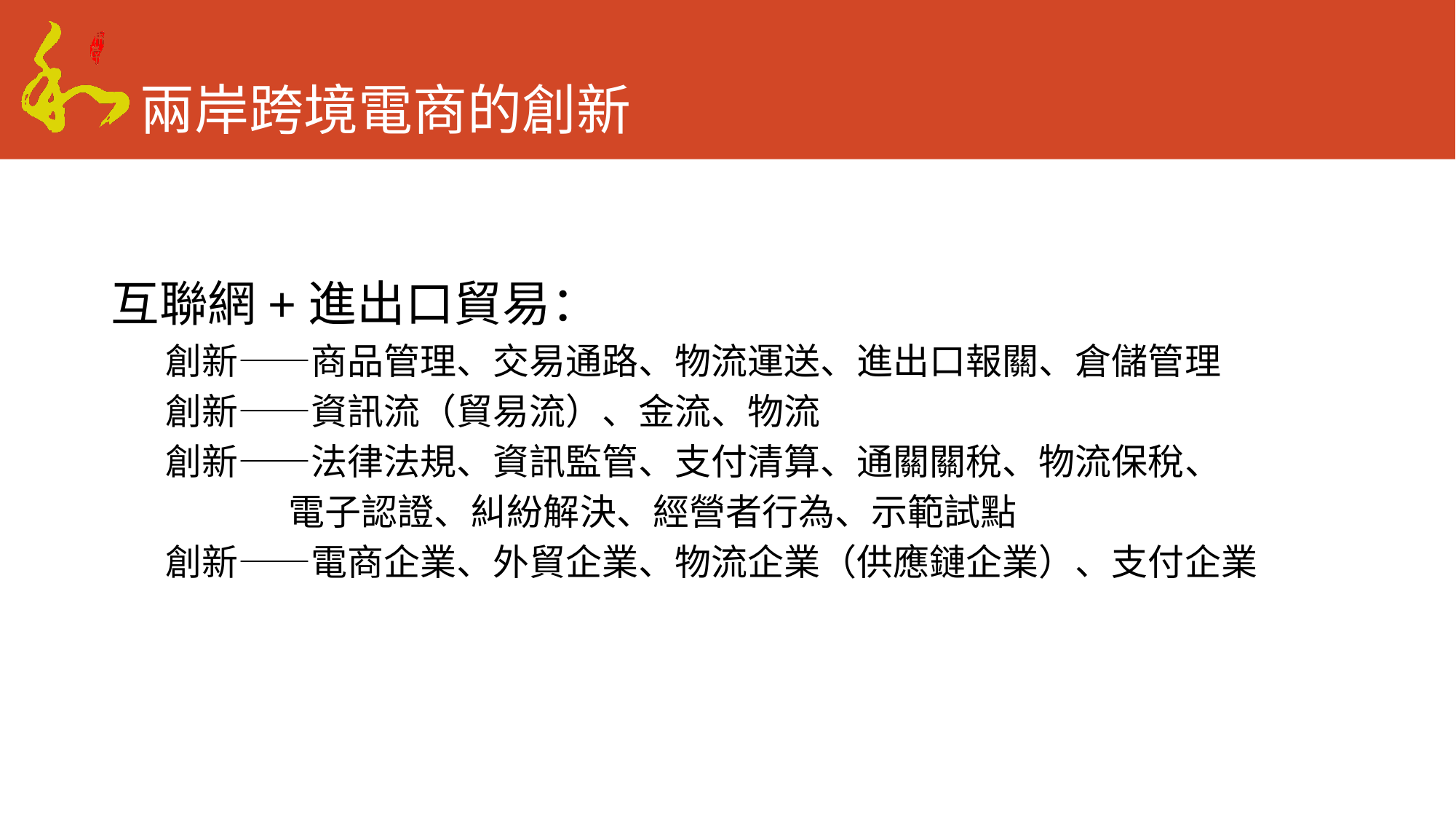

# 兩岸跨境電商的創新
互聯網+進出口貿易：
創新——商品管理、交易通路、物流運送、進出口報關、倉儲管理
創新——資訊流（貿易流）、金流、物流
創新——法律法規、資訊監管、支付清算、通關關稅、物流保稅、
              電子認證、糾紛解決、經營者行為、示範試點
創新——電商企業、外貿企業、物流企業（供應鏈企業）、支付企業